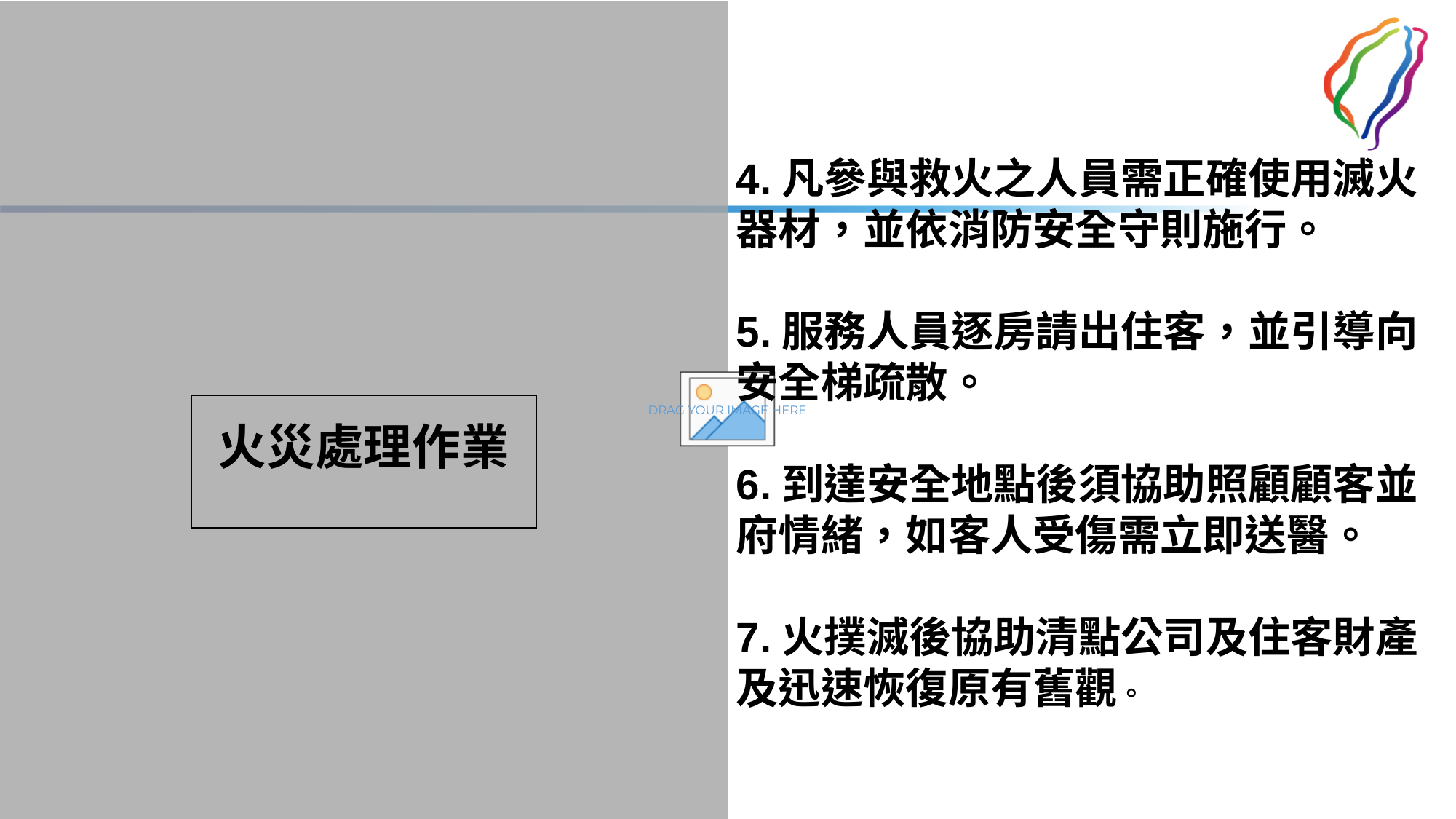

4.凡參與救火之人員需正確使用滅火器材，並依消防安全守則施行。

5.服務人員逐房請出住客，並引導向安全梯疏散。

6.到達安全地點後須協助照顧顧客並府情緒，如客人受傷需立即送醫。

7.火撲滅後協助清點公司及住客財產及迅速恢復原有舊觀。
火災處理作業